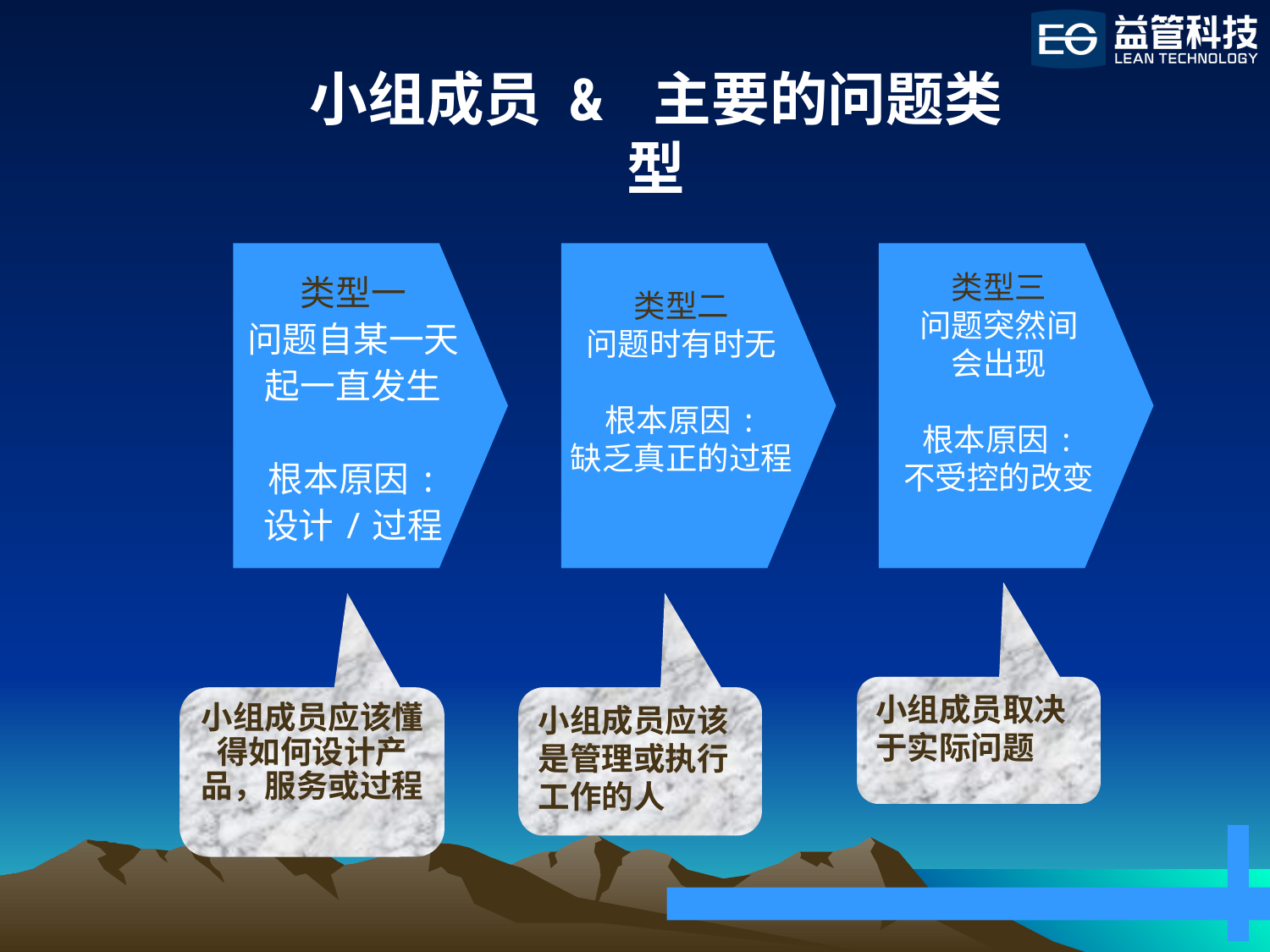

小组成员 & 主要的问题类型
类型一
问题自某一天
起一直发生

根本原因:
设计/过程
类型二
问题时有时无

根本原因:
缺乏真正的过程

类型三
问题突然间
会出现

根本原因:
不受控的改变

小组成员取决于实际问题
小组成员应该懂得如何设计产品，服务或过程
小组成员应该是管理或执行工作的人